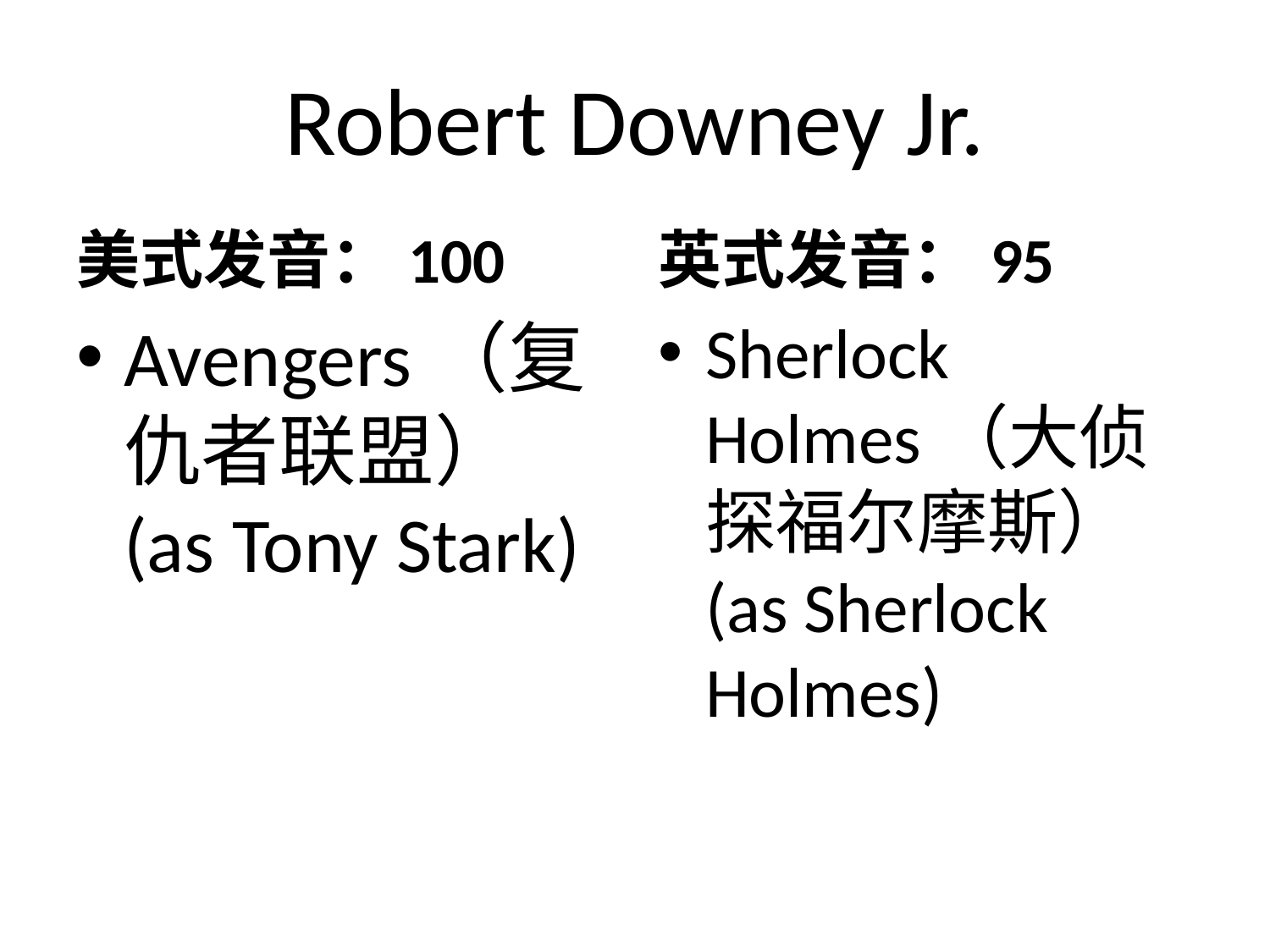

# Robert Downey Jr.
美式发音：100
英式发音：95
Avengers（复仇者联盟）(as Tony Stark)
Sherlock Holmes（大侦探福尔摩斯）(as Sherlock Holmes)